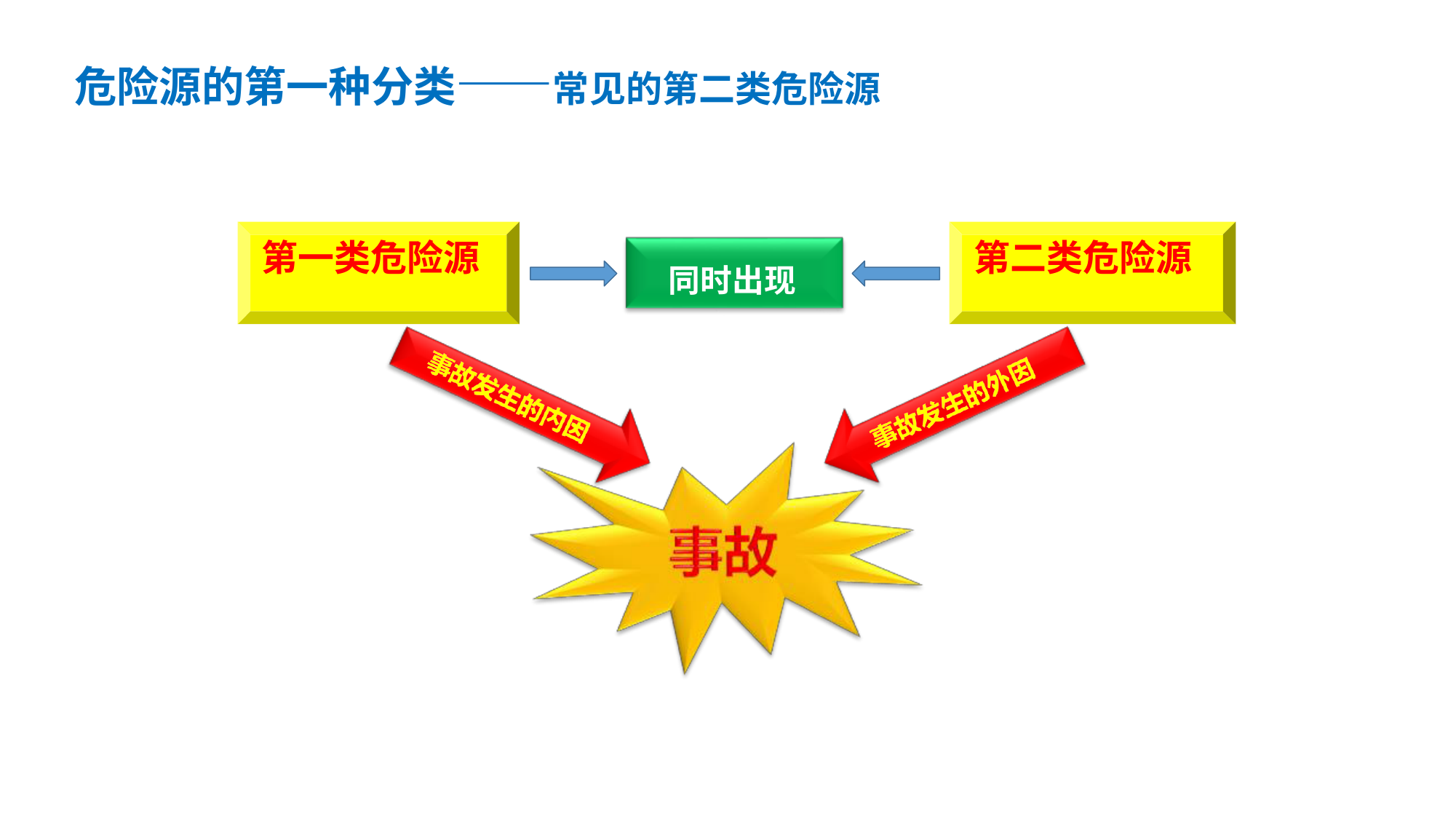

危险源的第一种分类——常见的第二类危险源

第一类危险源
第二类危险源

   同时出现